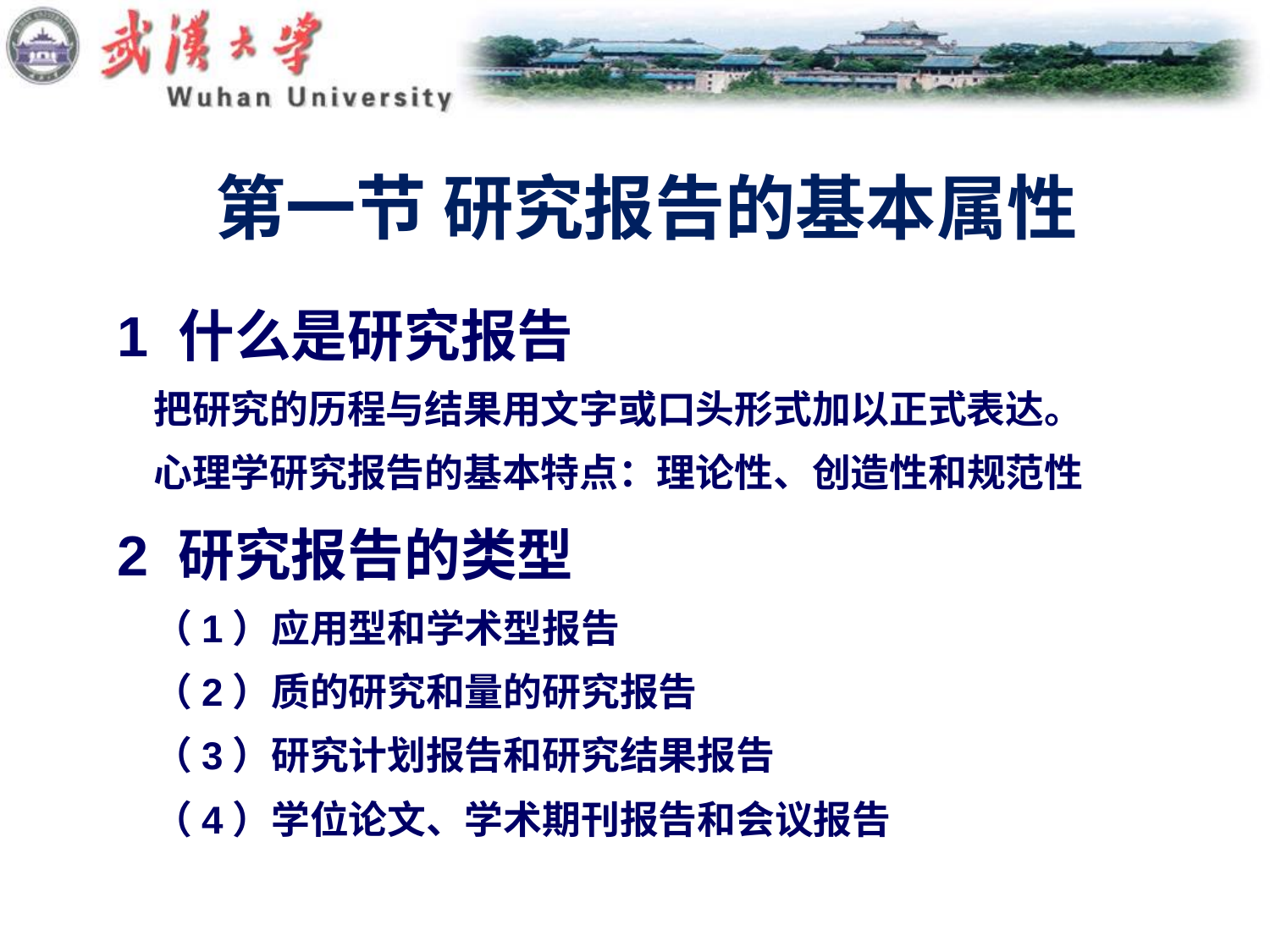

# 第一节 研究报告的基本属性
1 什么是研究报告
   把研究的历程与结果用文字或口头形式加以正式表达。
   心理学研究报告的基本特点：理论性、创造性和规范性
2 研究报告的类型
   （1）应用型和学术型报告
   （2）质的研究和量的研究报告
   （3）研究计划报告和研究结果报告
   （4）学位论文、学术期刊报告和会议报告